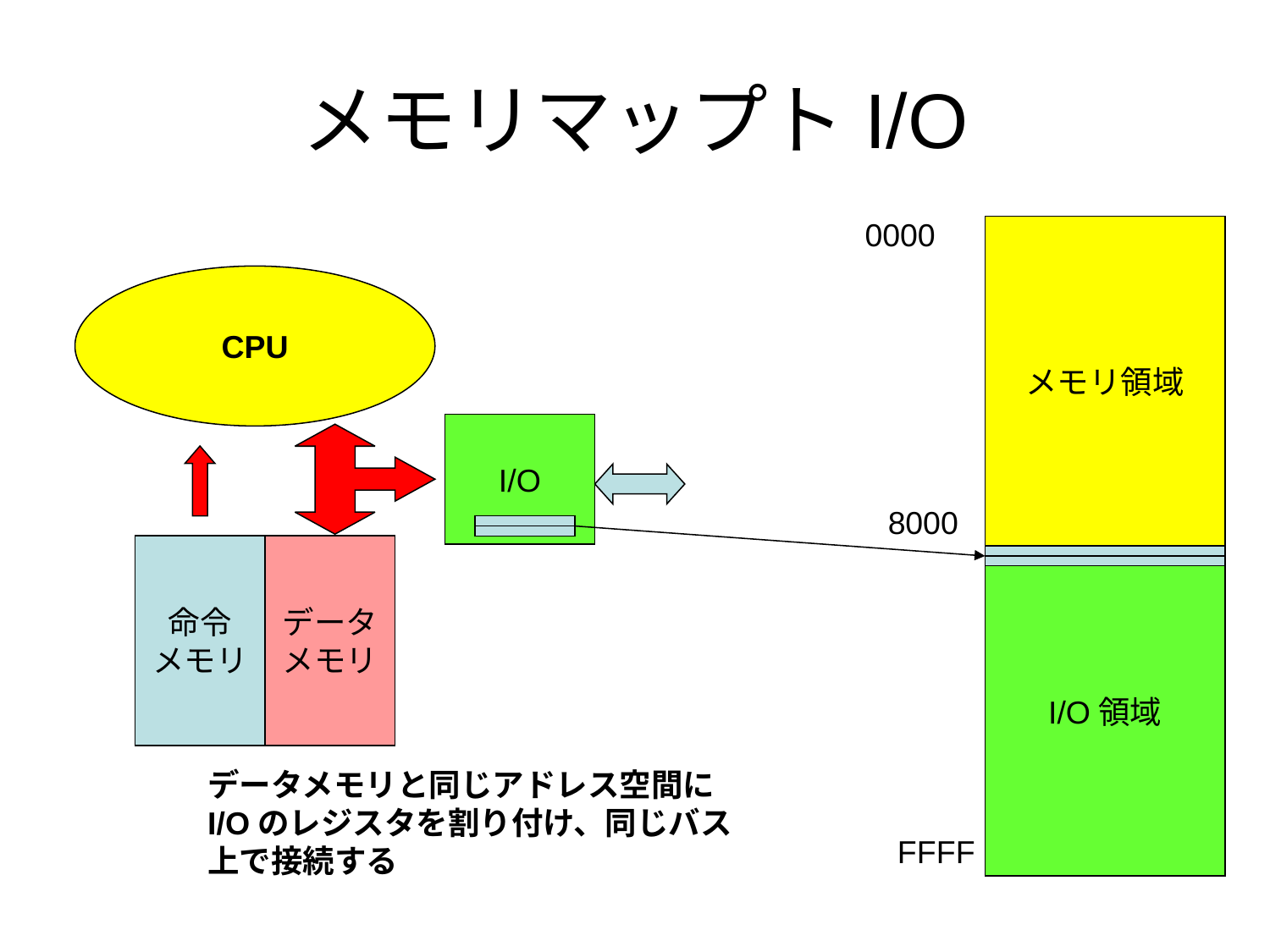

# メモリマップトI/O
0000

メモリ領域
CPU

I/O

8000

命令
メモリ
データ
メモリ
I/O領域

データメモリと同じアドレス空間に
I/Oのレジスタを割り付け、同じバス
上で接続する
FFFF